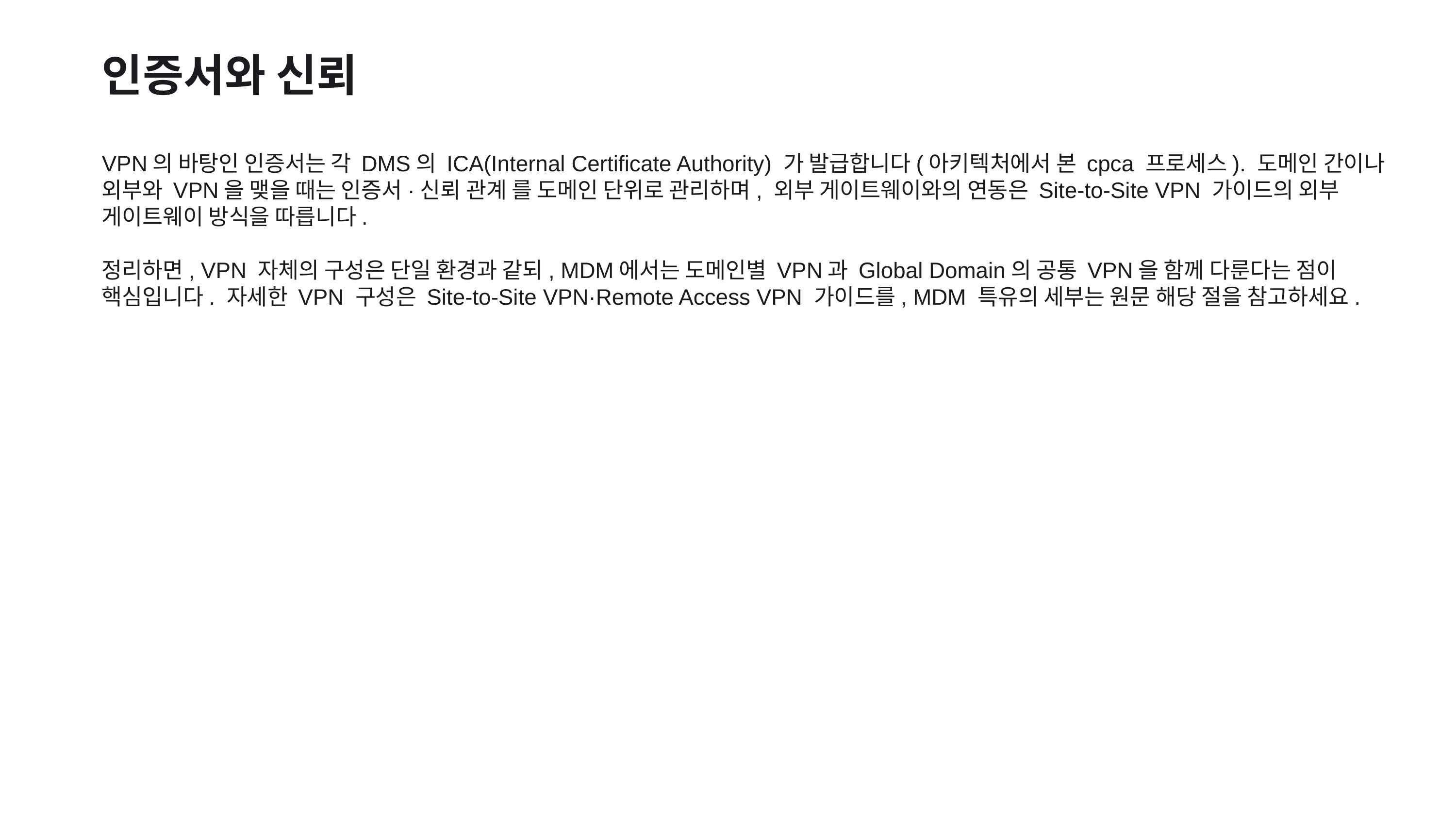

인증서와 신뢰
VPN의 바탕인 인증서는 각 DMS의 ICA(Internal Certificate Authority) 가 발급합니다(아키텍처에서 본 cpca 프로세스). 도메인 간이나 외부와 VPN을 맺을 때는 인증서·신뢰 관계 를 도메인 단위로 관리하며, 외부 게이트웨이와의 연동은 Site-to-Site VPN 가이드의 외부 게이트웨이 방식을 따릅니다.

정리하면, VPN 자체의 구성은 단일 환경과 같되, MDM에서는 도메인별 VPN과 Global Domain의 공통 VPN을 함께 다룬다는 점이 핵심입니다. 자세한 VPN 구성은 Site-to-Site VPN·Remote Access VPN 가이드를, MDM 특유의 세부는 원문 해당 절을 참고하세요.